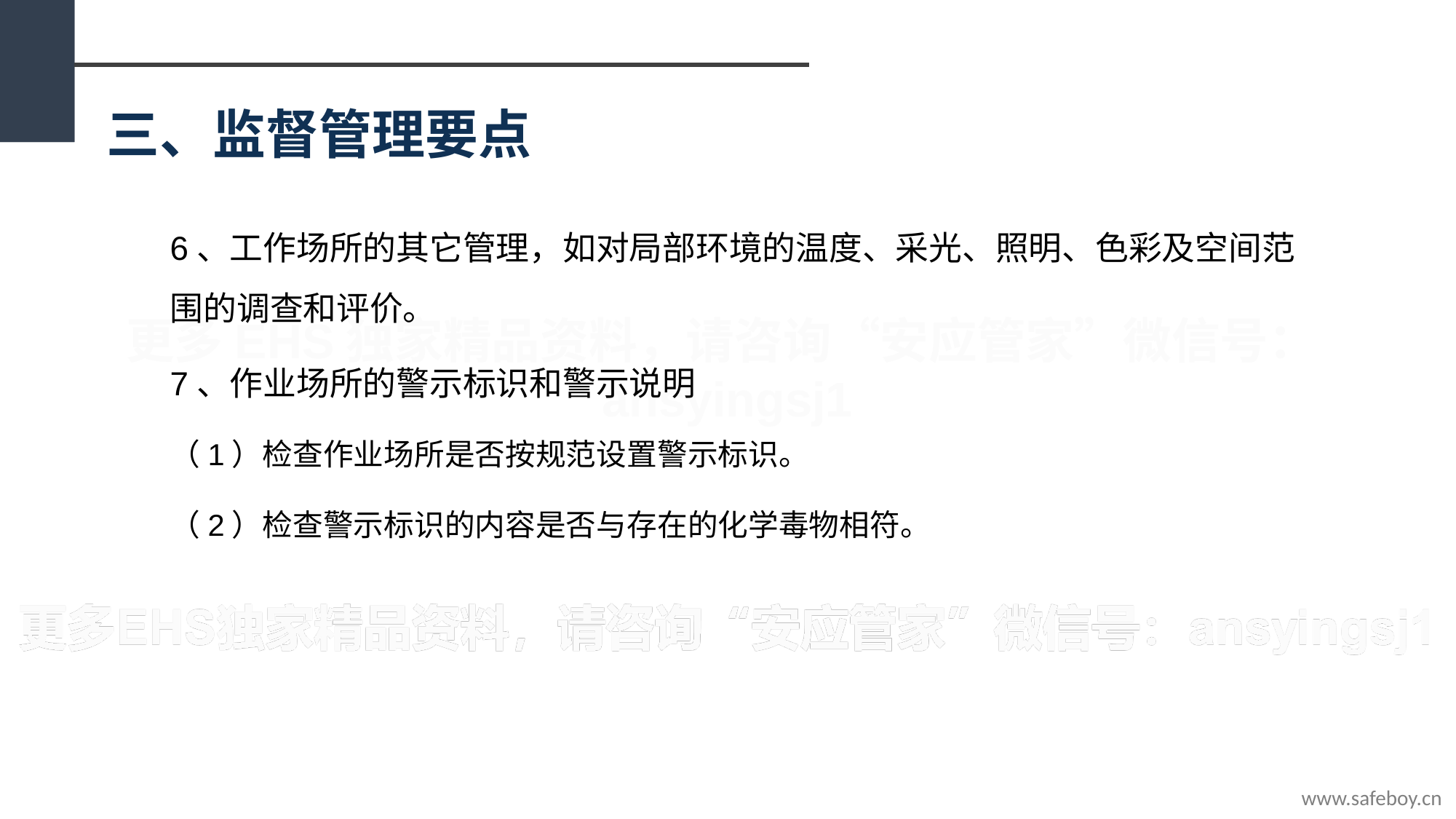

三、监督管理要点
6、工作场所的其它管理，如对局部环境的温度、采光、照明、色彩及空间范围的调查和评价。
7、作业场所的警示标识和警示说明
（1）检查作业场所是否按规范设置警示标识。
（2）检查警示标识的内容是否与存在的化学毒物相符。